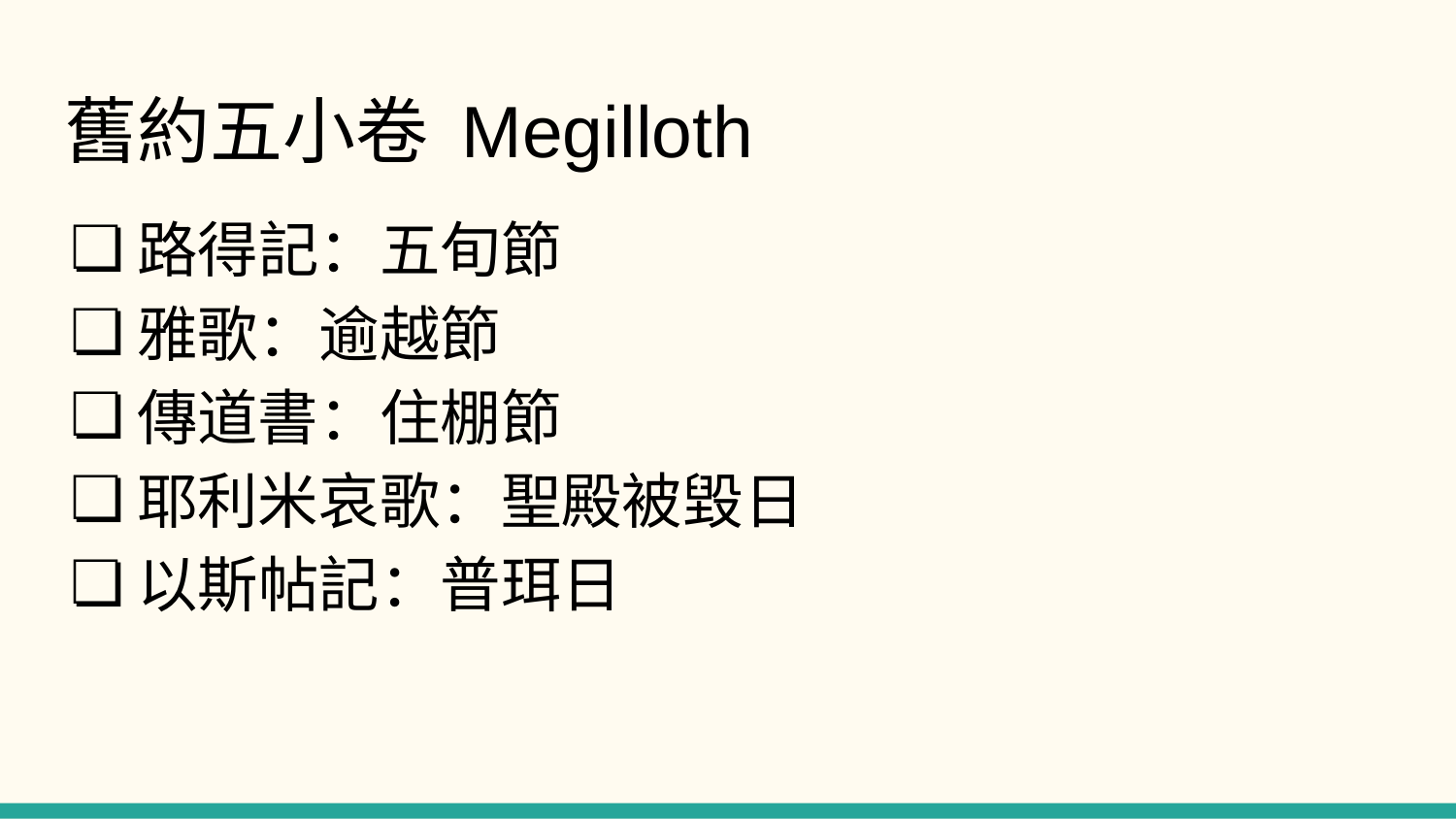

# 舊約五小卷 Megilloth
路得記：五旬節
雅歌：逾越節
傳道書：住棚節
耶利米哀歌：聖殿被毀日
以斯帖記：普珥日